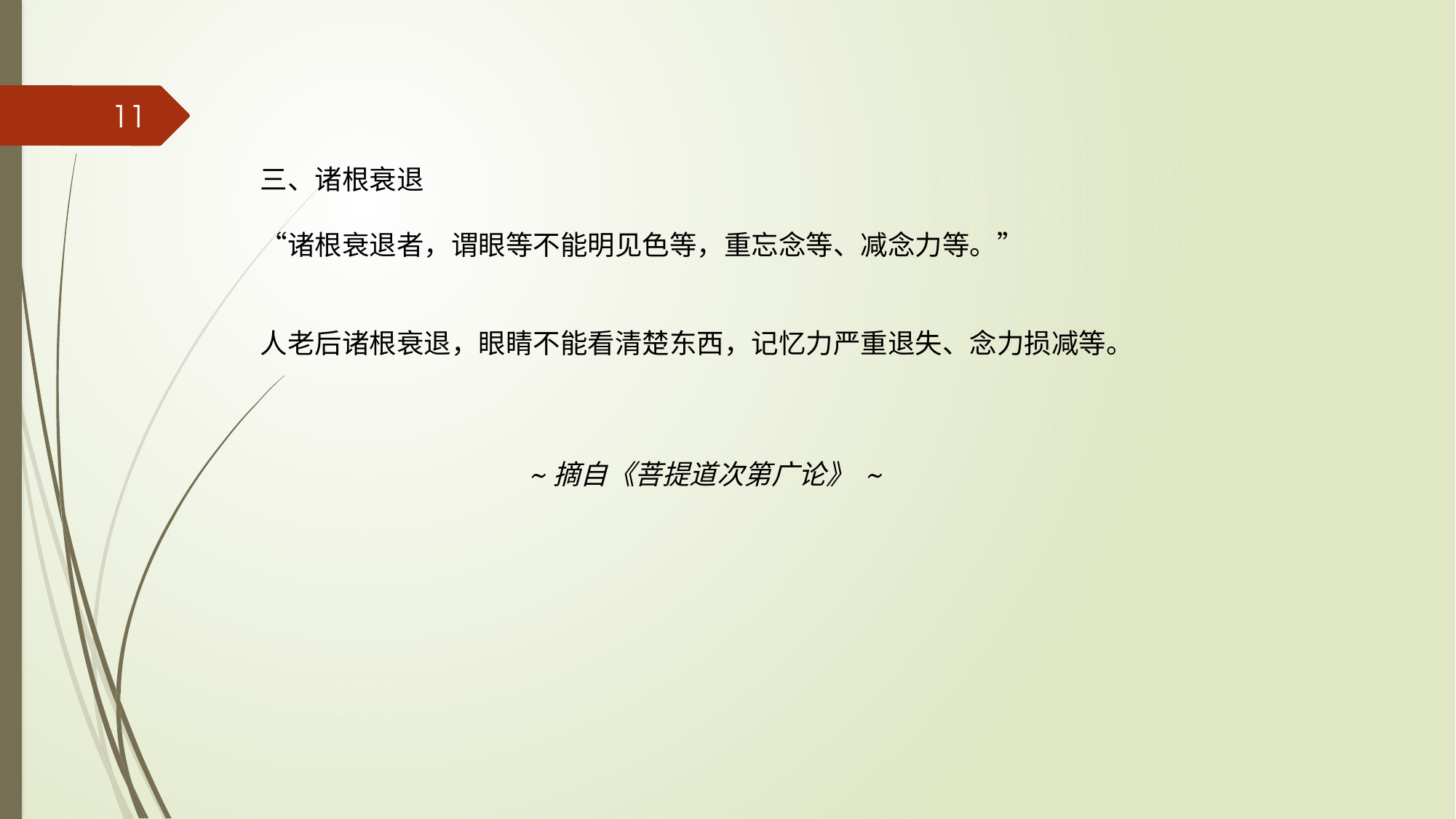

11
三、诸根衰退
“诸根衰退者，谓眼等不能明见色等，重忘念等、减念力等。”
人老后诸根衰退，眼睛不能看清楚东西，记忆力严重退失、念力损减等。

~摘自《菩提道次第广论》 ~